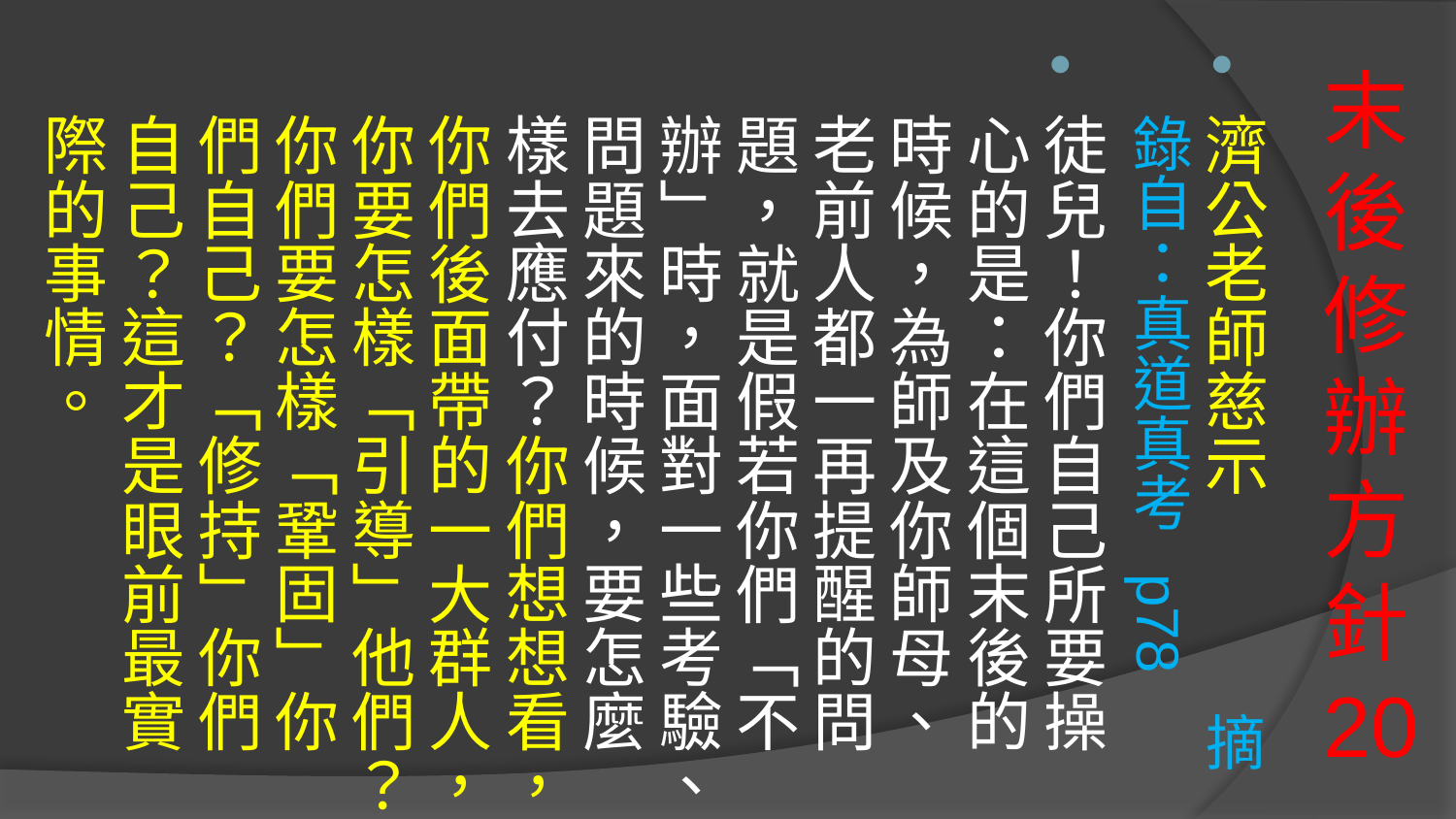

濟公老師慈示               摘錄自：真道真考  p78
徒兒！你們自己所要操心的是：在這個末後的時候，為師及你師母、老前人都一再提醒的問題，就是假若你們「不辦」時，面對一些考驗、問題來的時候，要怎麼樣去應付？你們想想看，你們後面帶的一大群人，你要怎樣「引導」他們？你們要怎樣「鞏固」你們自己？「修持」你們自己？這才是眼前最實際的事情。
# 末後修辦方針 20